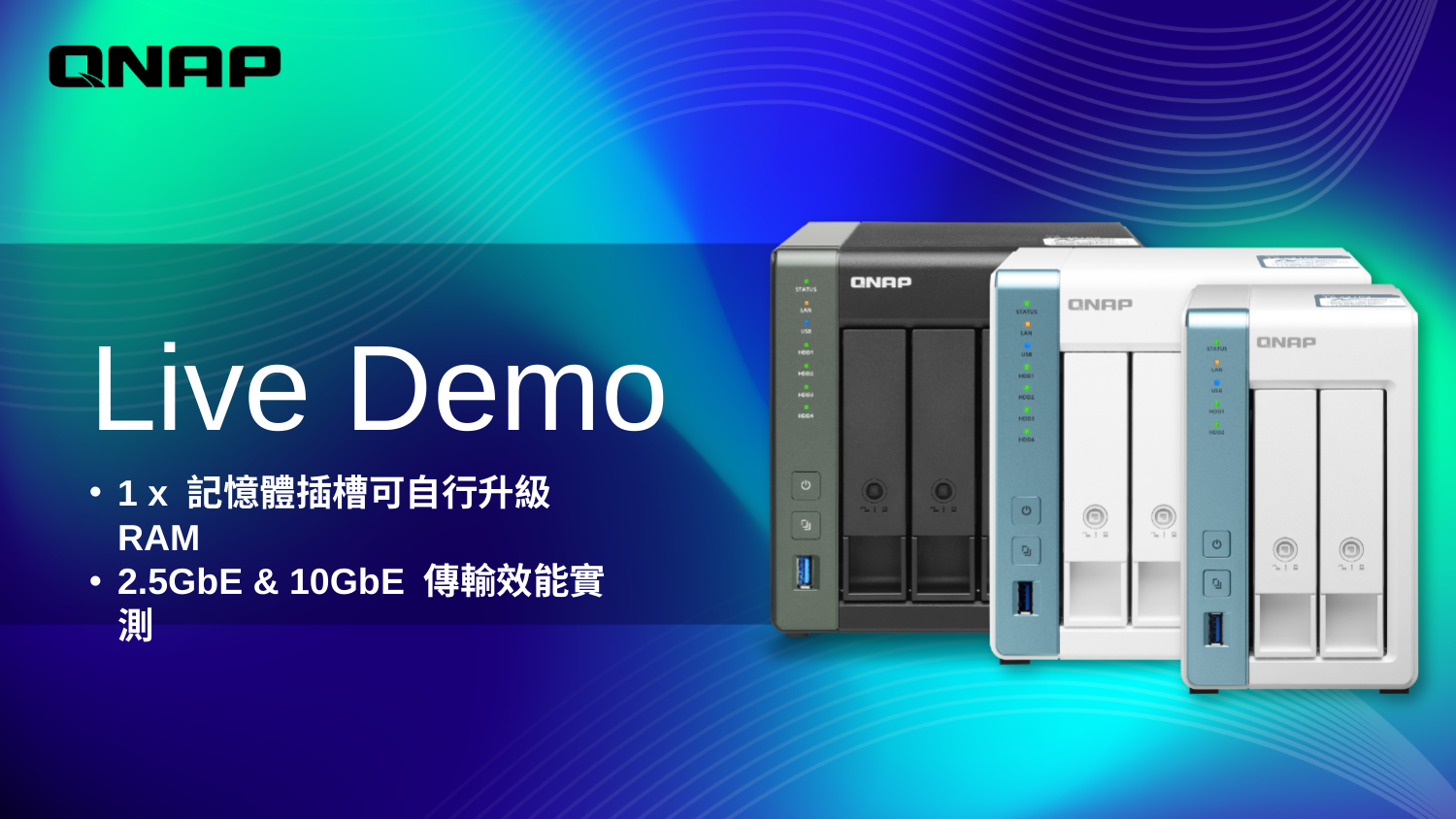

Live Demo
1 x 記憶體插槽可自行升級 RAM
2.5GbE & 10GbE 傳輸效能實測